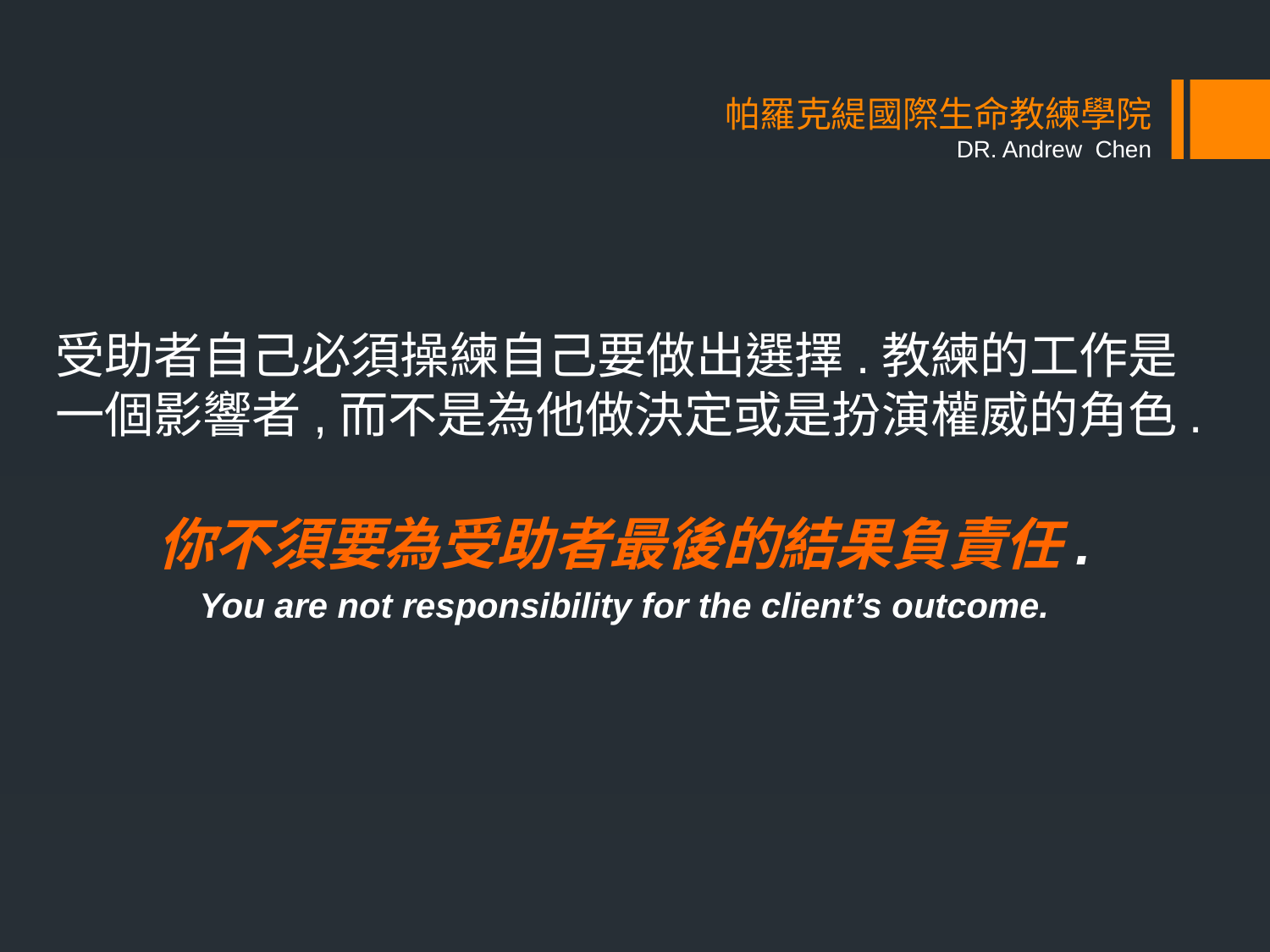

# 帕羅克緹國際生命教練學院 DR. Andrew  Chen

受助者自己必須操練自己要做出選擇.教練的工作是一個影響者,而不是為他做決定或是扮演權威的角色.

你不須要為受助者最後的結果負責任.
You are not responsibility for the client’s outcome.